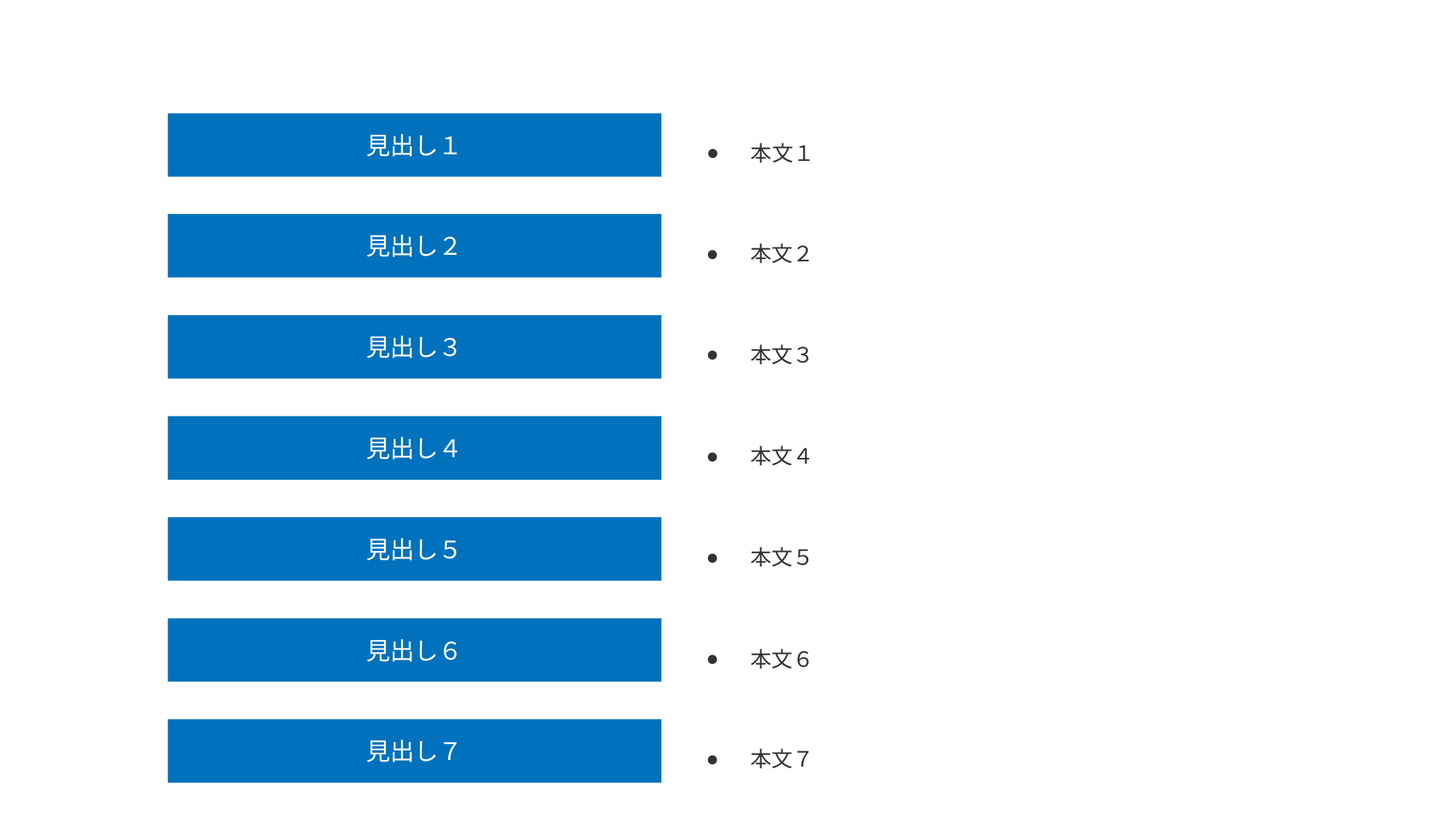

見出し１
本文１
見出し２
本文２
見出し３
本文３
見出し４
本文４
見出し５
本文５
見出し６
本文６
見出し７
本文７